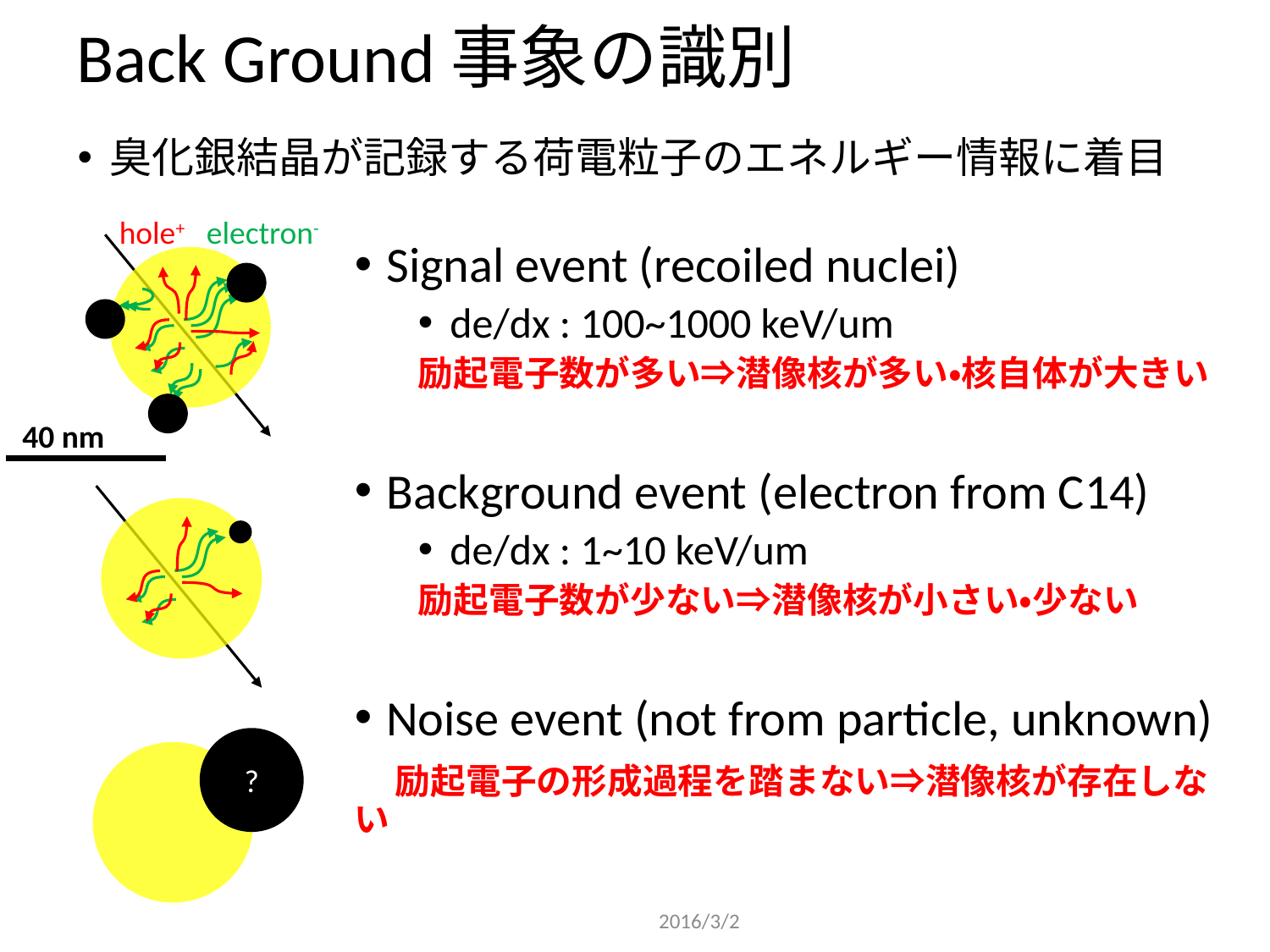

# Back Ground事象の識別
臭化銀結晶が記録する荷電粒子のエネルギー情報に着目
hole+   electron-
Signal event (recoiled nuclei)
de/dx : 100~1000 keV/um
励起電子数が多い⇒潜像核が多い・核自体が大きい

Background event (electron from C14)
de/dx : 1~10 keV/um
励起電子数が少ない⇒潜像核が小さい・少ない

Noise event (not from particle, unknown)
    励起電子の形成過程を踏まない⇒潜像核が存在しない

40 nm

?